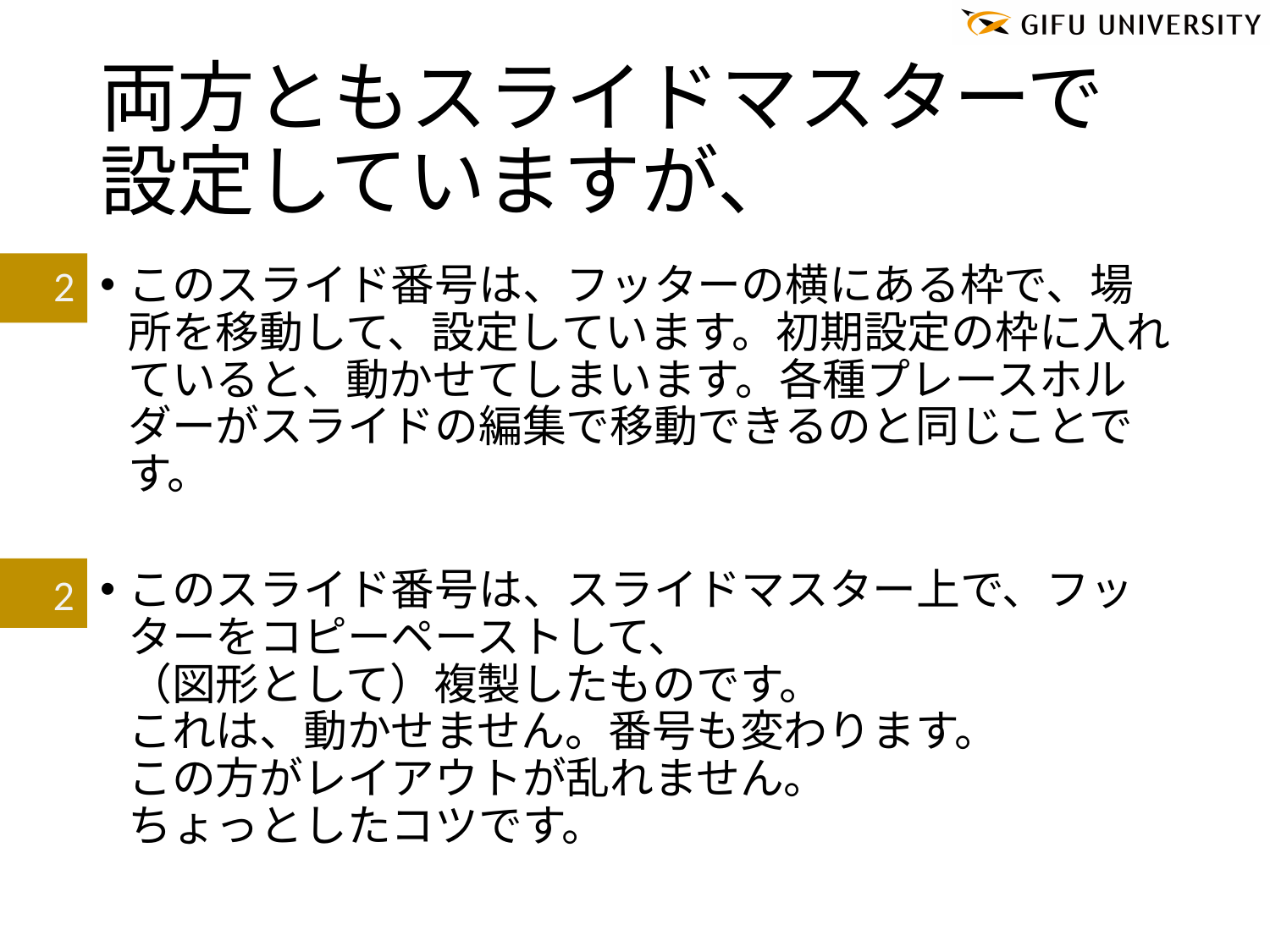

# 両方ともスライドマスターで設定していますが、
2
このスライド番号は、フッターの横にある枠で、場所を移動して、設定しています。初期設定の枠に入れていると、動かせてしまいます。各種プレースホルダーがスライドの編集で移動できるのと同じことです。
このスライド番号は、スライドマスター上で、フッターをコピーペーストして、
（図形として）複製したものです。
これは、動かせません。番号も変わります。
この方がレイアウトが乱れません。
ちょっとしたコツです。